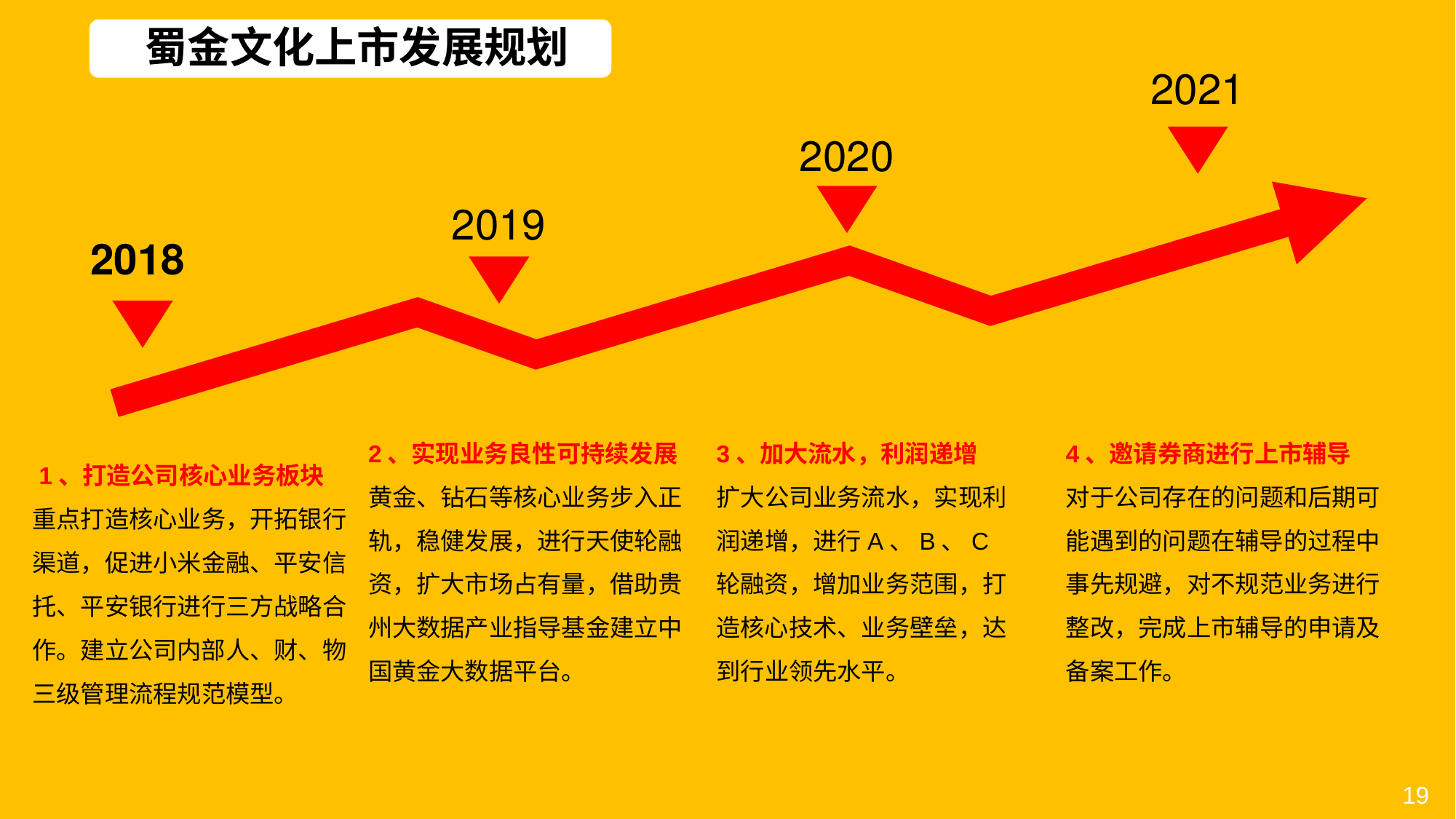

蜀金文化上市发展规划
2021
2020

2019
2018

 1、打造公司核心业务板块
重点打造核心业务，开拓银行渠道，促进小米金融、平安信托、平安银行进行三方战略合作。建立公司内部人、财、物三级管理流程规范模型。
2、实现业务良性可持续发展
黄金、钻石等核心业务步入正轨，稳健发展，进行天使轮融资，扩大市场占有量，借助贵州大数据产业指导基金建立中国黄金大数据平台。
3、加大流水，利润递增
扩大公司业务流水，实现利润递增，进行A、B、C轮融资，增加业务范围，打造核心技术、业务壁垒，达到行业领先水平。
4、邀请券商进行上市辅导
对于公司存在的问题和后期可能遇到的问题在辅导的过程中事先规避，对不规范业务进行整改，完成上市辅导的申请及备案工作。
19